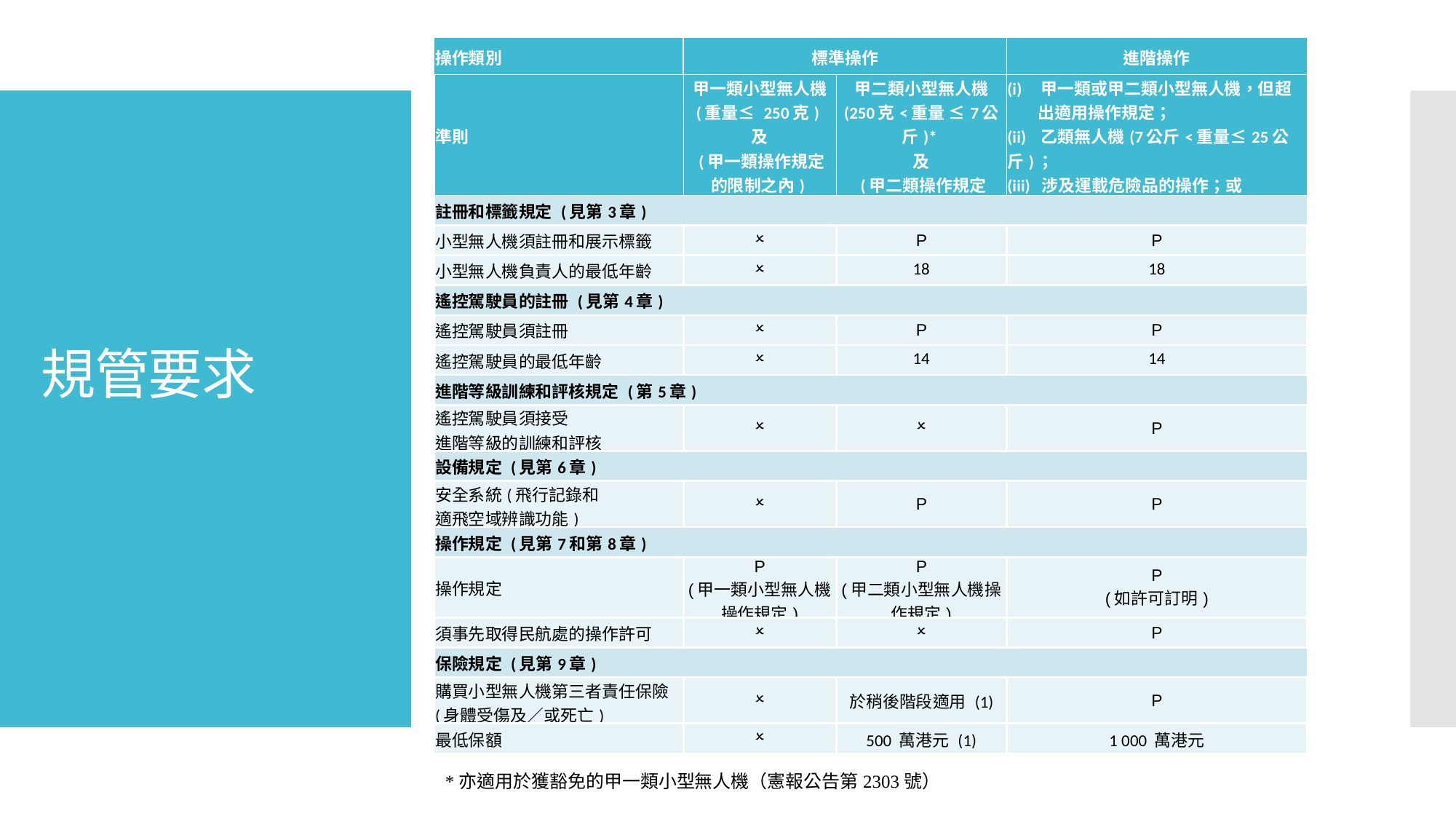

| 操作類別 | 標準操作 |  | 進階操作 |
| --- | --- | --- | --- |
| 準則 | 甲一類小型無人機 (重量≤ 250克) 及 (甲一類操作規定 的限制之內) | 甲二類小型無人機 (250克<重量 ≤7公斤)\* 及 (甲二類操作規定 的限制之內) | (i) 甲一類或甲二類小型無人機，但超 出適用操作規定； (ii) 乙類無人機(7公斤<重量≤25公斤)； (iii) 涉及運載危險品的操作；或 (iv) 在限制飛行區內的操作 |
| 註冊和標籤規定 (見第3章) |  |  |  |
| 小型無人機須註冊和展示標籤 | 🗴 | P | P |
| 小型無人機負責人的最低年齡 | 🗴 | 18 | 18 |
| 遙控駕駛員的註冊 (見第4章) |  |  |  |
| 遙控駕駛員須註冊 | 🗴 | P | P |
| 遙控駕駛員的最低年齡 | 🗴 | 14 | 14 |
| 進階等級訓練和評核規定 (第5章) |  |  |  |
| 遙控駕駛員須接受 進階等級的訓練和評核 | 🗴 | 🗴 | P |
| 設備規定 (見第6章) |  |  |  |
| 安全系統(飛行記錄和 適飛空域辨識功能) | 🗴 | P | P |
| 操作規定 (見第7和第8章) |  |  |  |
| 操作規定 | P (甲一類小型無人機操作規定) | P (甲二類小型無人機操作規定) | P (如許可訂明) |
| 須事先取得民航處的操作許可 | 🗴 | 🗴 | P |
| 保險規定 (見第9章) |  |  |  |
| 購買小型無人機第三者責任保險 (身體受傷及／或死亡) | 🗴 | 於稍後階段適用 (1) | P |
| 最低保額 | 🗴 | 500 萬港元 (1) | 1 000 萬港元 |
# 規管要求
*亦適用於獲豁免的甲一類小型無人機（憲報公告第2303號）